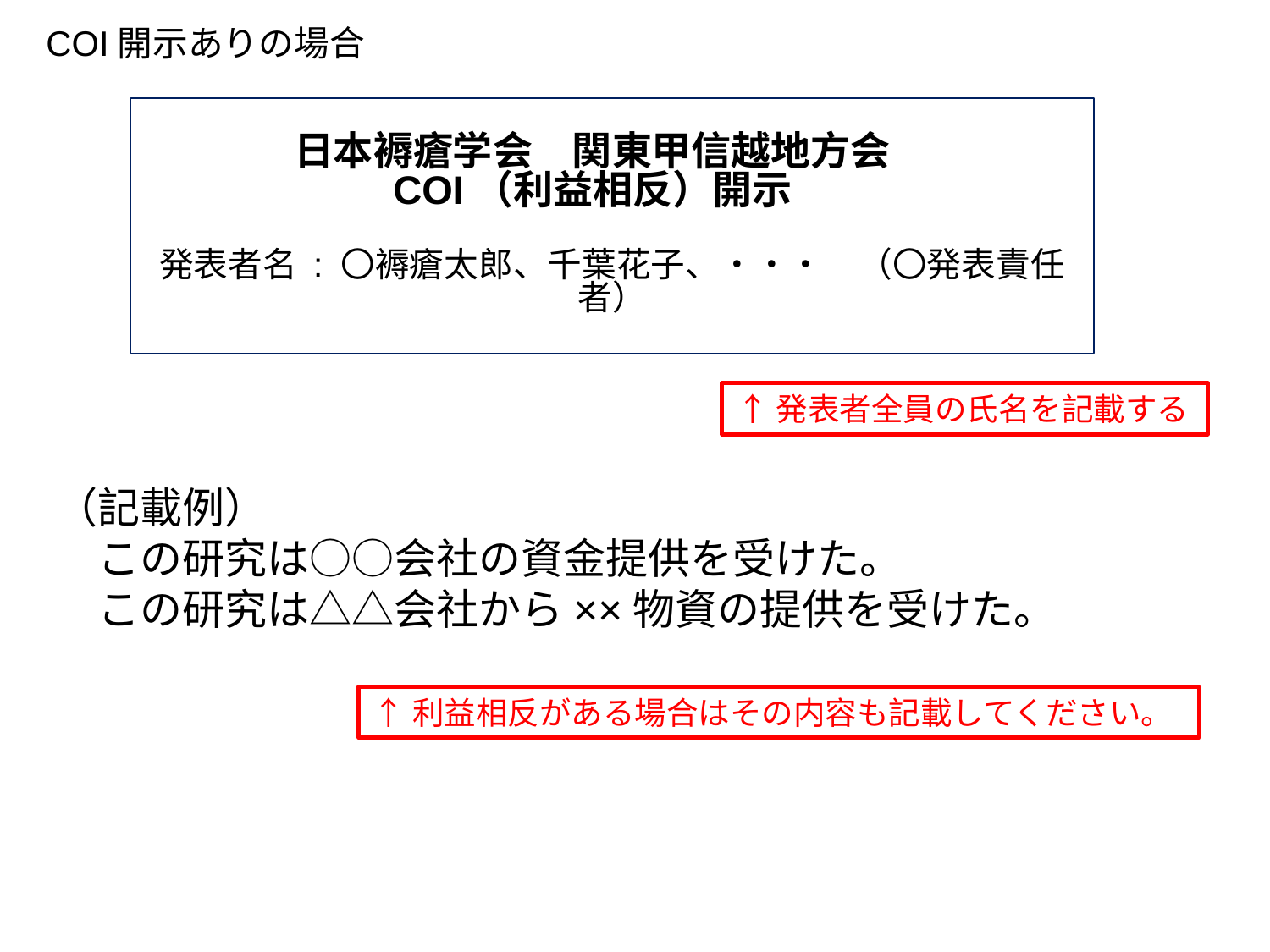

COI開示ありの場合

日本褥瘡学会　関東甲信越地方会　
COI（利益相反）開示　
発表者名 : 〇褥瘡太郎、千葉花子、・・・　（〇発表責任者）

↑発表者全員の氏名を記載する

（記載例）
　この研究は○○会社の資金提供を受けた。
　この研究は△△会社から××物資の提供を受けた。

↑利益相反がある場合はその内容も記載してください。